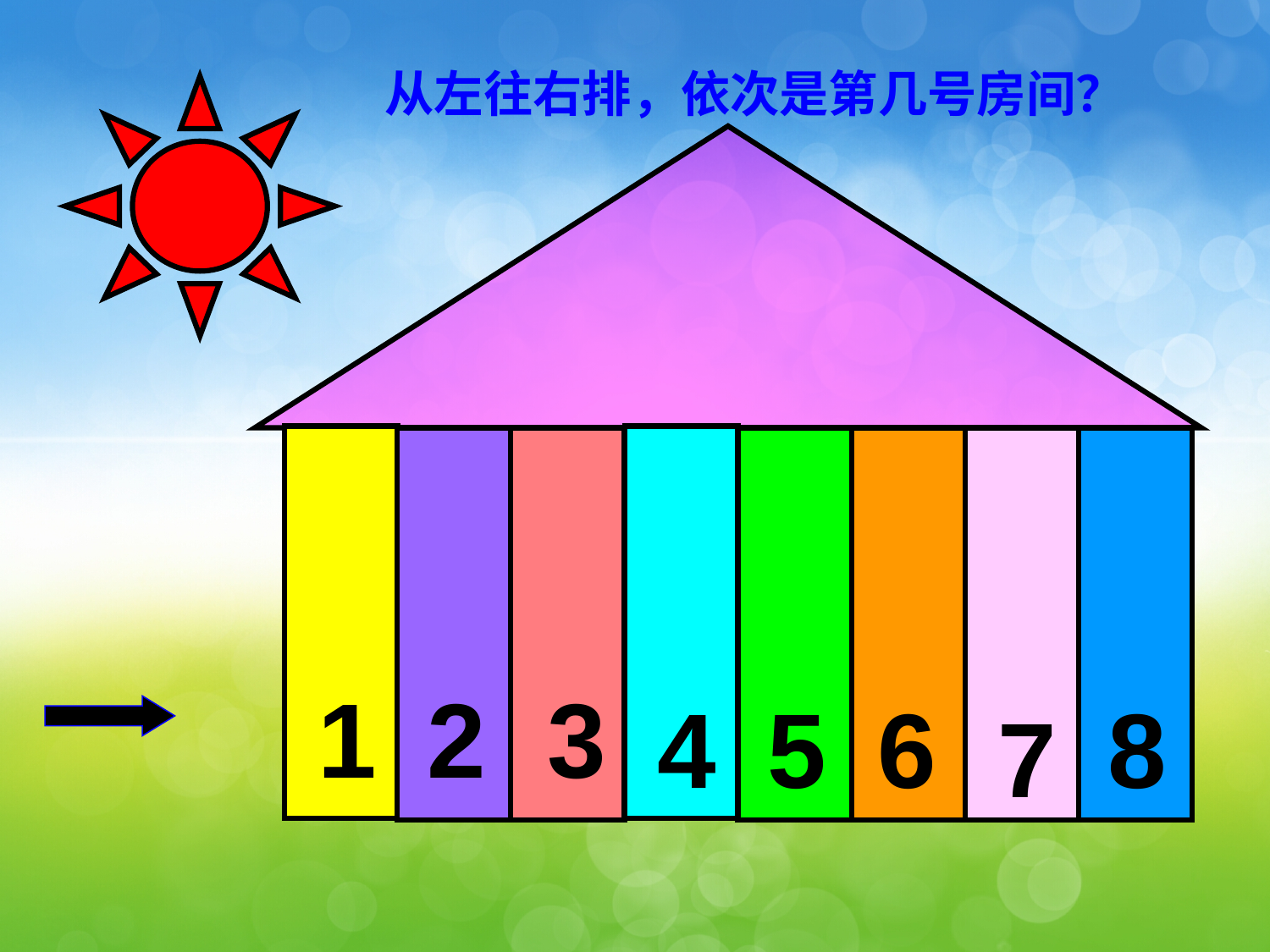

从左往右排，依次是第几号房间？

1
2
3
4
5
6
8

7